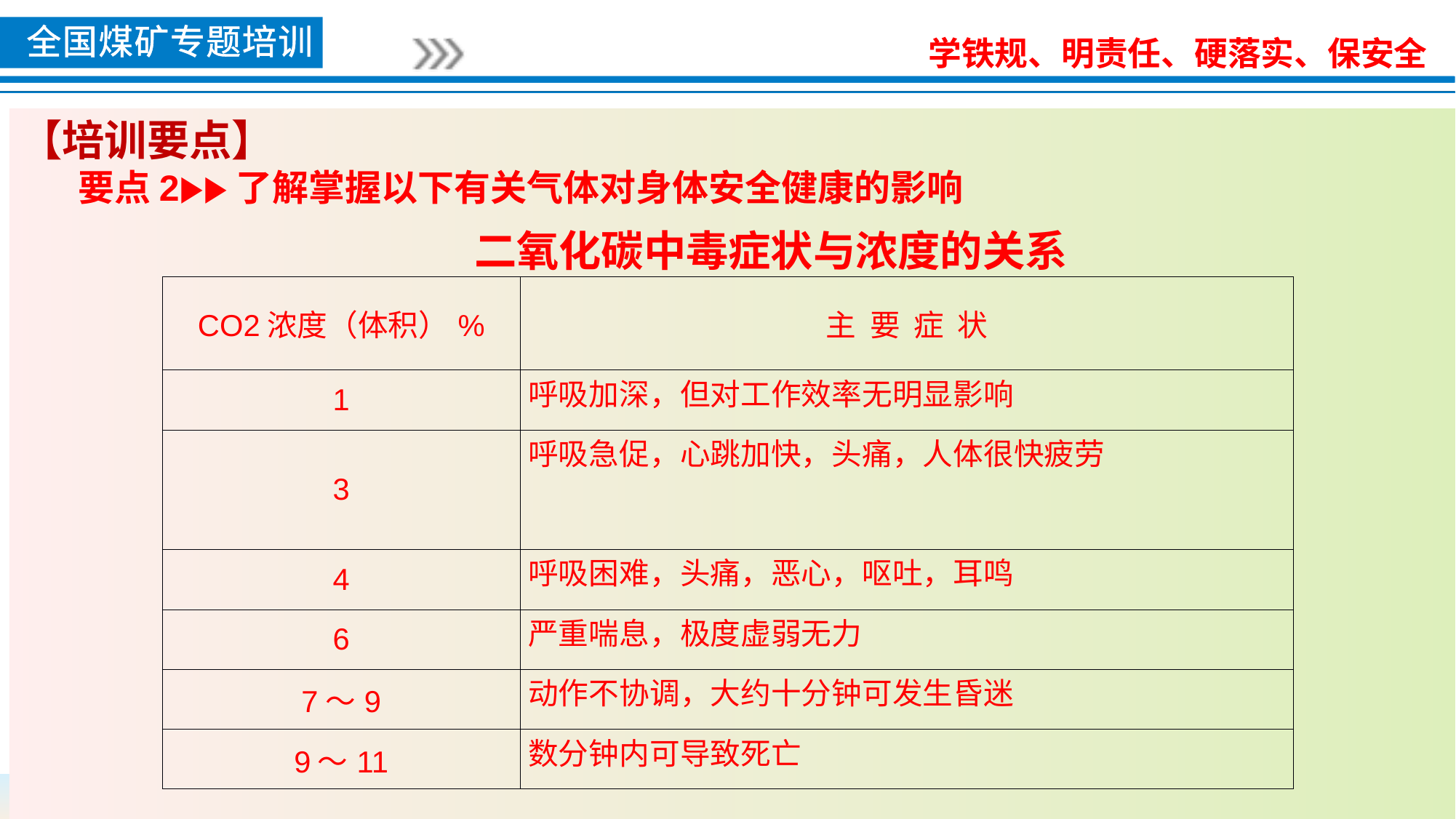

【培训要点】
      要点2▶▶了解掌握以下有关气体对身体安全健康的影响

二氧化碳中毒症状与浓度的关系
| CO2浓度（体积）% | 主  要  症  状 |
| --- | --- |
| 1 | 呼吸加深，但对工作效率无明显影响 |
| 3 | 呼吸急促，心跳加快，头痛，人体很快疲劳 |
| 4 | 呼吸困难，头痛，恶心，呕吐，耳鸣 |
| 6 | 严重喘息，极度虚弱无力 |
| 7～9 | 动作不协调，大约十分钟可发生昏迷 |
| 9～11 | 数分钟内可导致死亡 |